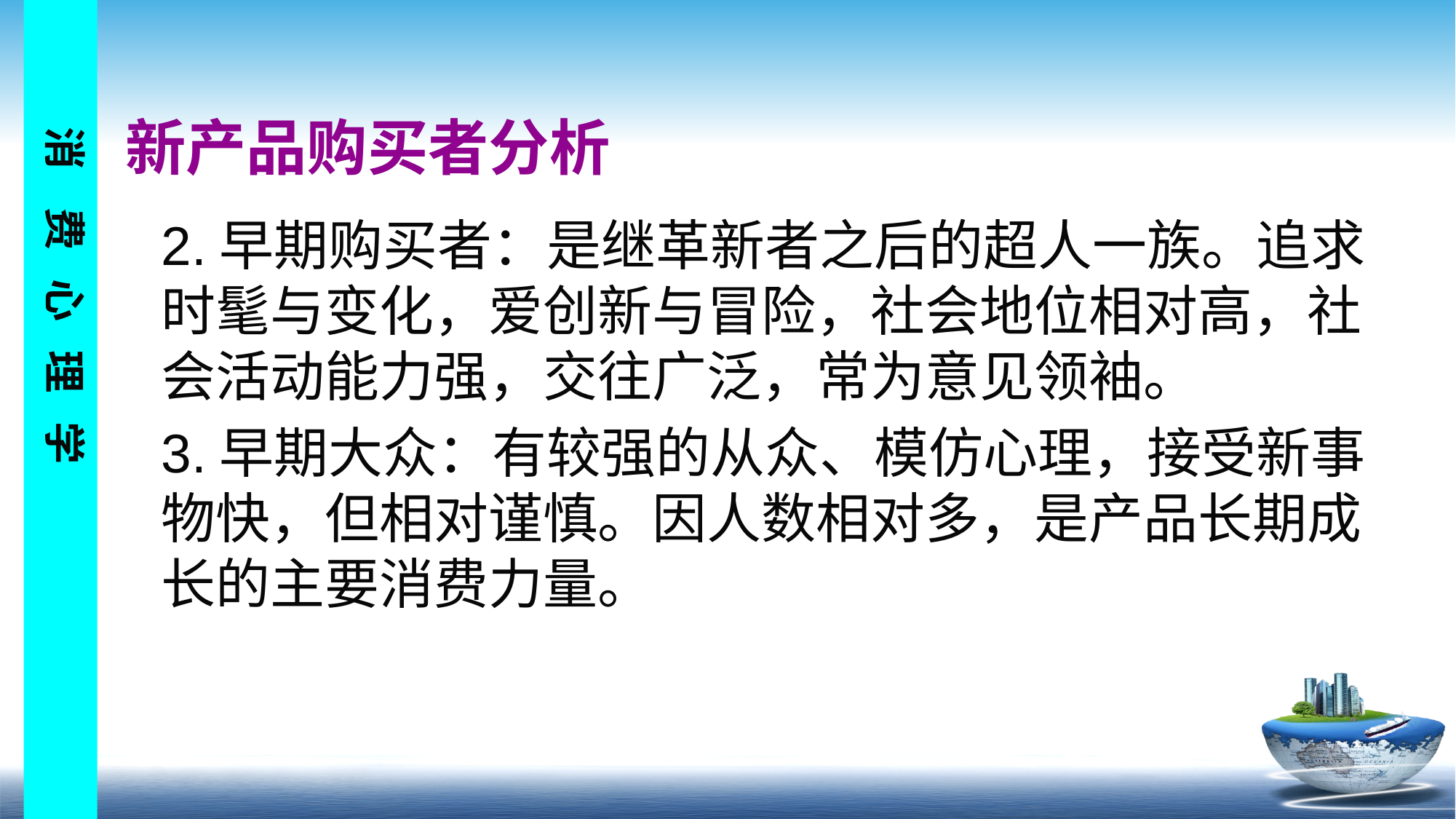

新产品购买者分析
2.早期购买者：是继革新者之后的超人一族。追求时髦与变化，爱创新与冒险，社会地位相对高，社会活动能力强，交往广泛，常为意见领袖。
3.早期大众：有较强的从众、模仿心理，接受新事物快，但相对谨慎。因人数相对多，是产品长期成长的主要消费力量。